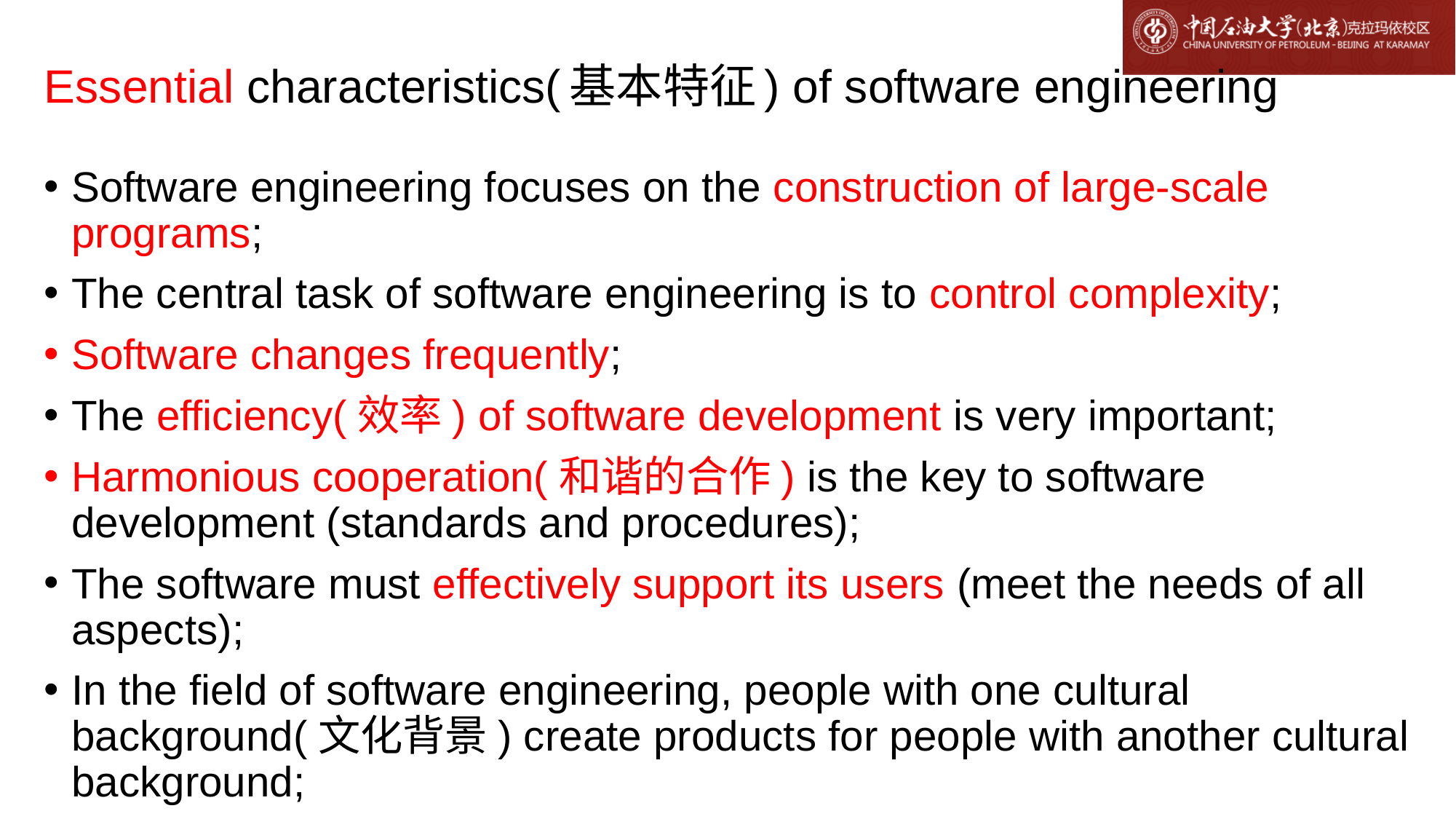

# Essential characteristics(基本特征) of software engineering
Software engineering focuses on the construction of large-scale programs;
The central task of software engineering is to control complexity;
Software changes frequently;
The efficiency(效率) of software development is very important;
Harmonious cooperation(和谐的合作) is the key to software development (standards and procedures);
The software must effectively support its users (meet the needs of all aspects);
In the field of software engineering, people with one cultural background(文化背景) create products for people with another cultural background;